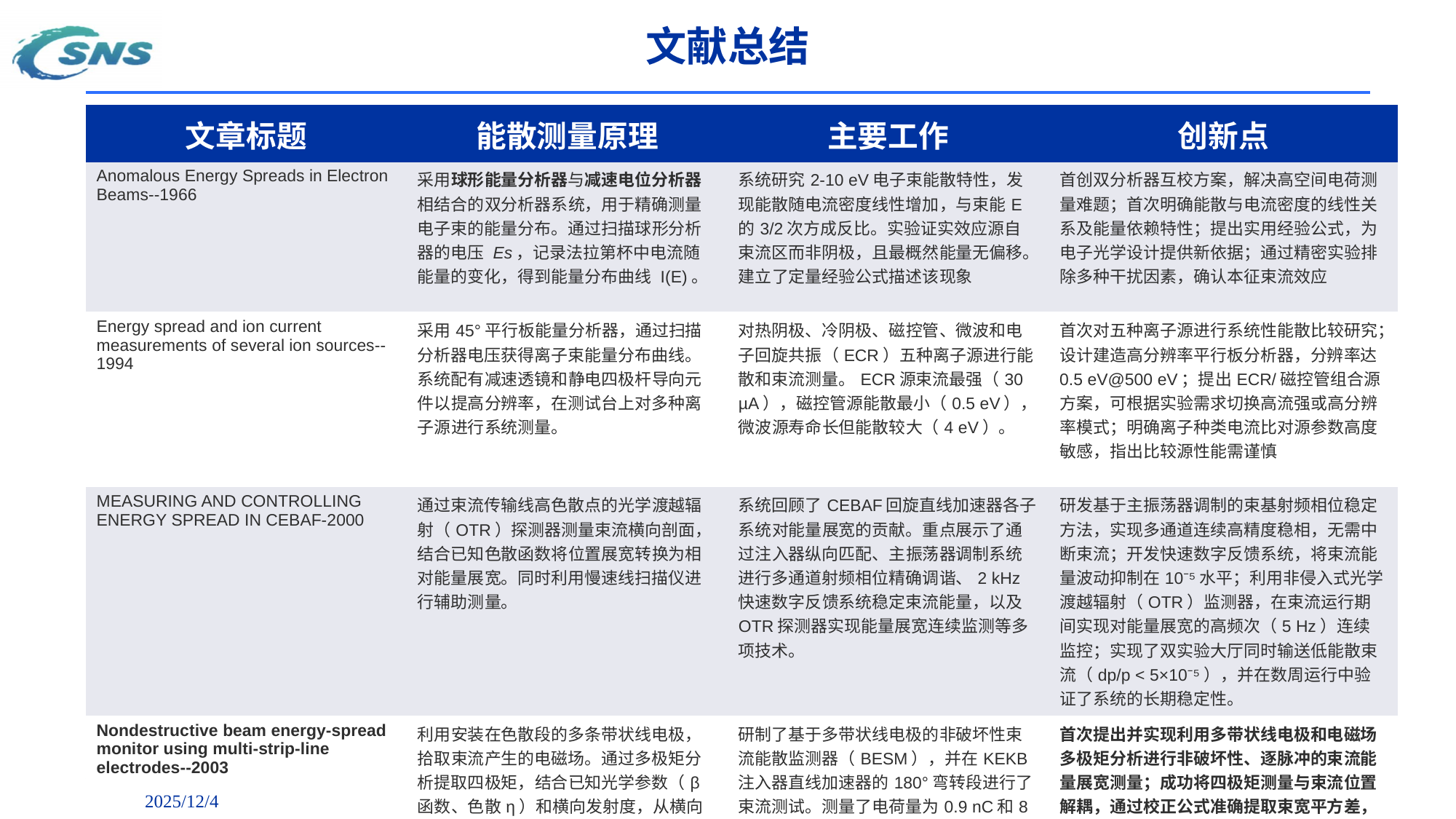

# 文献总结
| 文章标题 | 能散测量原理 | 主要工作 | 创新点 |
| --- | --- | --- | --- |
| Anomalous Energy Spreads in Electron Beams--1966 | 采用球形能量分析器与减速电位分析器相结合的双分析器系统，用于精确测量电子束的能量分布。通过扫描球形分析器的电压 Es​，记录法拉第杯中电流随能量的变化，得到能量分布曲线 I(E)。 | 系统研究2-10 eV电子束能散特性，发现能散随电流密度线性增加，与束能E的3/2次方成反比。实验证实效应源自束流区而非阴极，且最概然能量无偏移。建立了定量经验公式描述该现象 | 首创双分析器互校方案，解决高空间电荷测量难题；首次明确能散与电流密度的线性关系及能量依赖特性；提出实用经验公式，为电子光学设计提供新依据；通过精密实验排除多种干扰因素，确认本征束流效应 |
| Energy spread and ion current measurements of several ion sources--1994 | 采用45°平行板能量分析器，通过扫描分析器电压获得离子束能量分布曲线。系统配有减速透镜和静电四极杆导向元件以提高分辨率，在测试台上对多种离子源进行系统测量。 | 对热阴极、冷阴极、磁控管、微波和电子回旋共振（ECR）五种离子源进行能散和束流测量。ECR源束流最强（30 µA），磁控管源能散最小（0.5 eV），微波源寿命长但能散较大（4 eV）。 | 首次对五种离子源进行系统性能散比较研究；设计建造高分辨率平行板分析器，分辨率达0.5 eV@500 eV；提出ECR/磁控管组合源方案，可根据实验需求切换高流强或高分辨率模式；明确离子种类电流比对源参数高度敏感，指出比较源性能需谨慎 |
| MEASURING AND CONTROLLING ENERGY SPREAD IN CEBAF-2000 | 通过束流传输线高色散点的光学渡越辐射（OTR）探测器测量束流横向剖面，结合已知色散函数将位置展宽转换为相对能量展宽。同时利用慢速线扫描仪进行辅助测量。 | 系统回顾了CEBAF回旋直线加速器各子系统对能量展宽的贡献。重点展示了通过注入器纵向匹配、主振荡器调制系统进行多通道射频相位精确调谐、2 kHz快速数字反馈系统稳定束流能量，以及OTR探测器实现能量展宽连续监测等多项技术。 | 研发基于主振荡器调制的束基射频相位稳定方法，实现多通道连续高精度稳相，无需中断束流；开发快速数字反馈系统，将束流能量波动抑制在10⁻⁵水平；利用非侵入式光学渡越辐射（OTR）监测器，在束流运行期间实现对能量展宽的高频次（5 Hz）连续监控；实现了双实验大厅同时输送低能散束流（dp/p < 5×10⁻⁵），并在数周运行中验证了系统的长期稳定性。 |
| Nondestructive beam energy-spread monitor using multi-strip-line electrodes--2003 | 利用安装在色散段的多条带状线电极，拾取束流产生的电磁场。通过多极矩分析提取四极矩，结合已知光学参数（β函数、色散η）和横向发射度，从横向束宽的变化中反演出束流的相对能量展宽。 | 研制了基于多带状线电极的非破坏性束流能散监测器（BESM），并在KEKB注入器直线加速器的180°弯转段进行了束流测试。测量了电荷量为0.9 nC和8 nC的单束团电子束的四极矩和斜矩，并与荧光屏监测器的直接测量结果进行了对比验证。 | 首次提出并实现利用多带状线电极和电磁场多极矩分析进行非破坏性、逐脉冲的束流能量展宽测量；成功将四极矩测量与束流位置解耦，通过校正公式准确提取束宽平方差，进而计算能散；实现了高时间分辨率的测量，RF相位分辨率优于1°，能散测量分辨率达到10⁻³量级，满足了对加速器长期相位漂移进行实时监控与反馈控制的需求。 |
21
2025/12/4
张彪